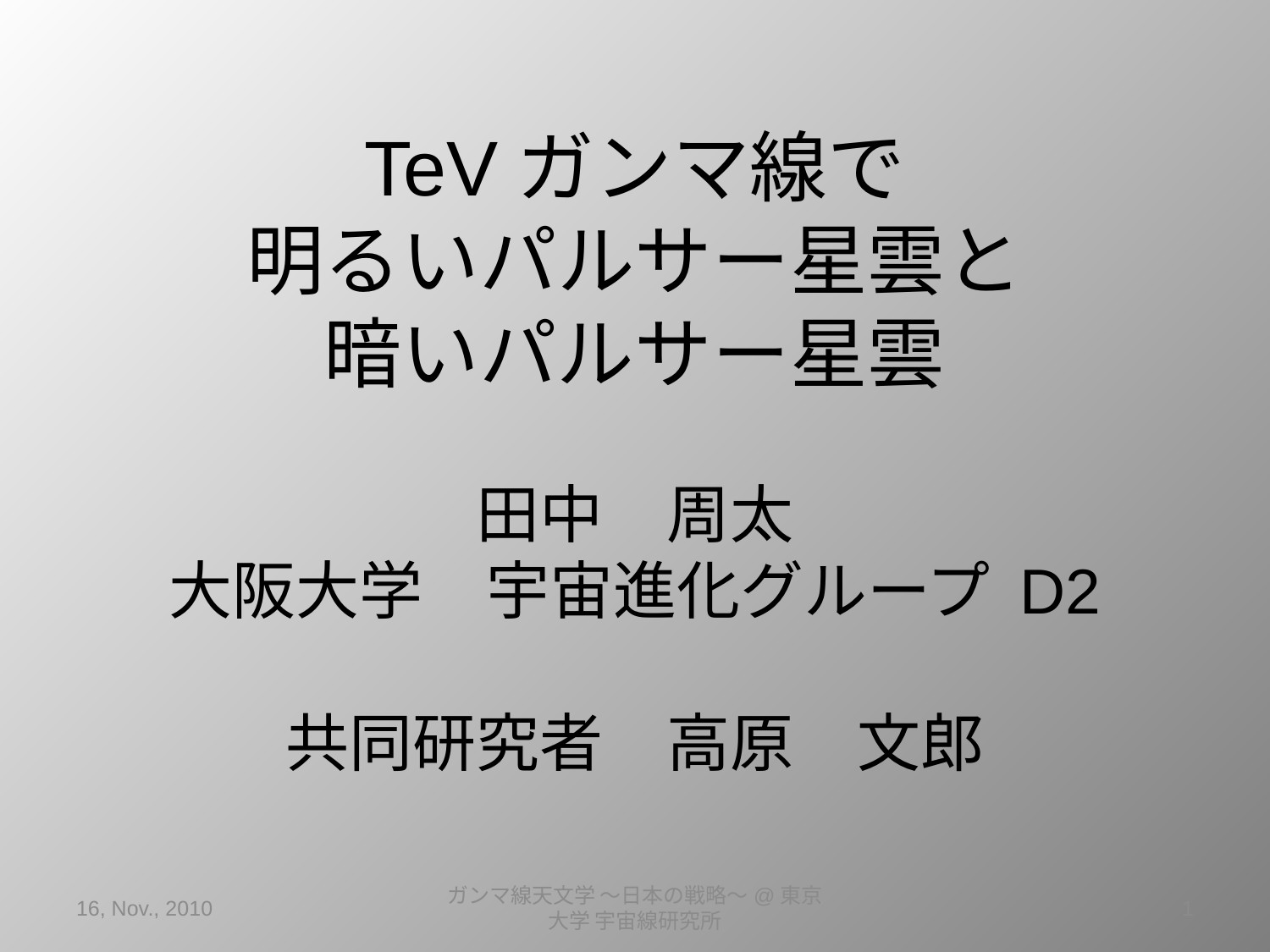

# TeVガンマ線で 明るいパルサー星雲と 暗いパルサー星雲 田中　周太 大阪大学　宇宙進化グループ D2 共同研究者　高原　文郎
16, Nov., 2010
ガンマ線天文学 ～日本の戦略～@東京大学 宇宙線研究所
1